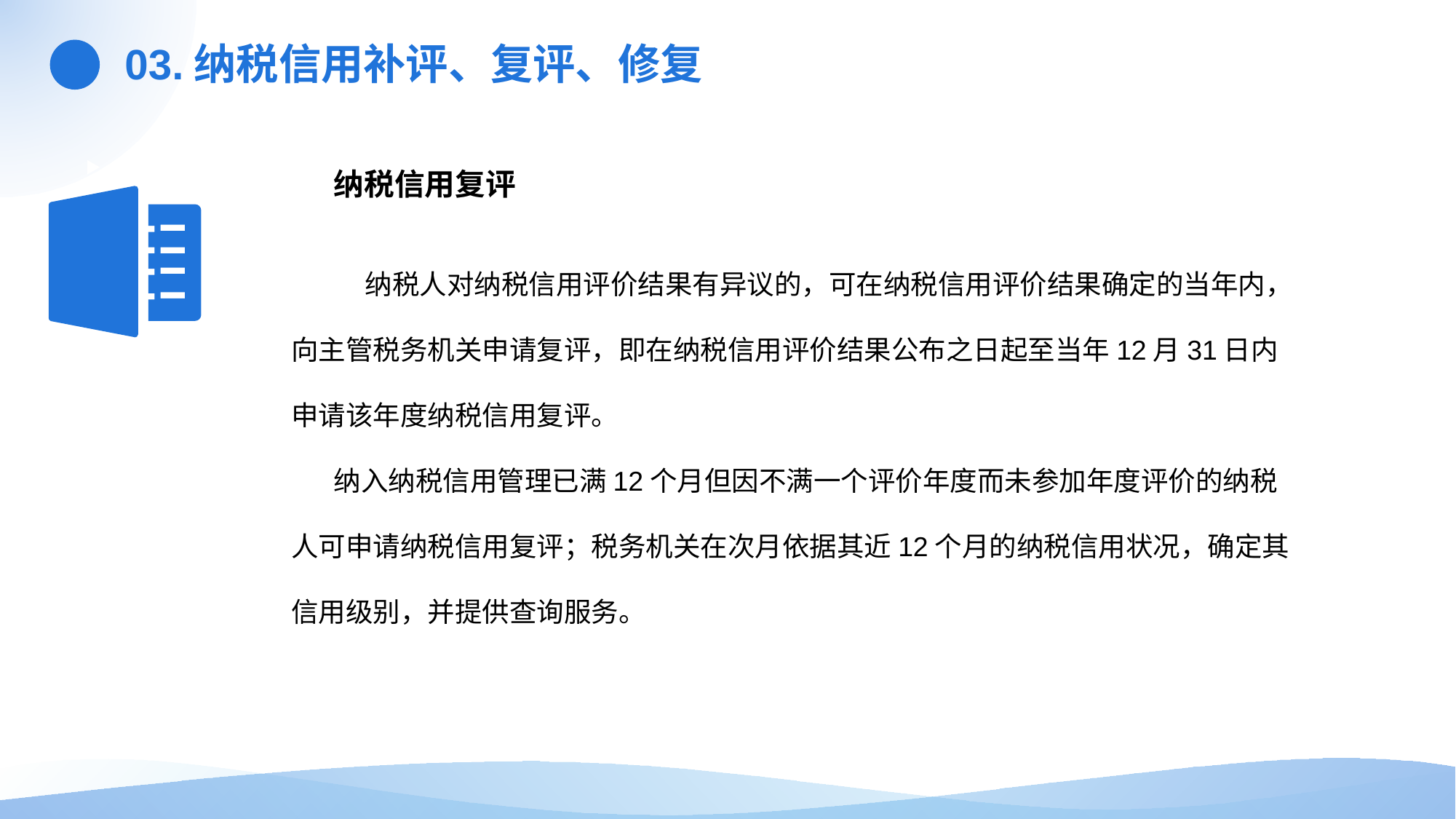

03.纳税信用补评、复评、修复

纳税信用复评

    纳税人对纳税信用评价结果有异议的，可在纳税信用评价结果确定的当年内，向主管税务机关申请复评，即在纳税信用评价结果公布之日起至当年12月31日内申请该年度纳税信用复评。
纳入纳税信用管理已满12个月但因不满一个评价年度而未参加年度评价的纳税人可申请纳税信用复评；税务机关在次月依据其近12个月的纳税信用状况，确定其信用级别，并提供查询服务。